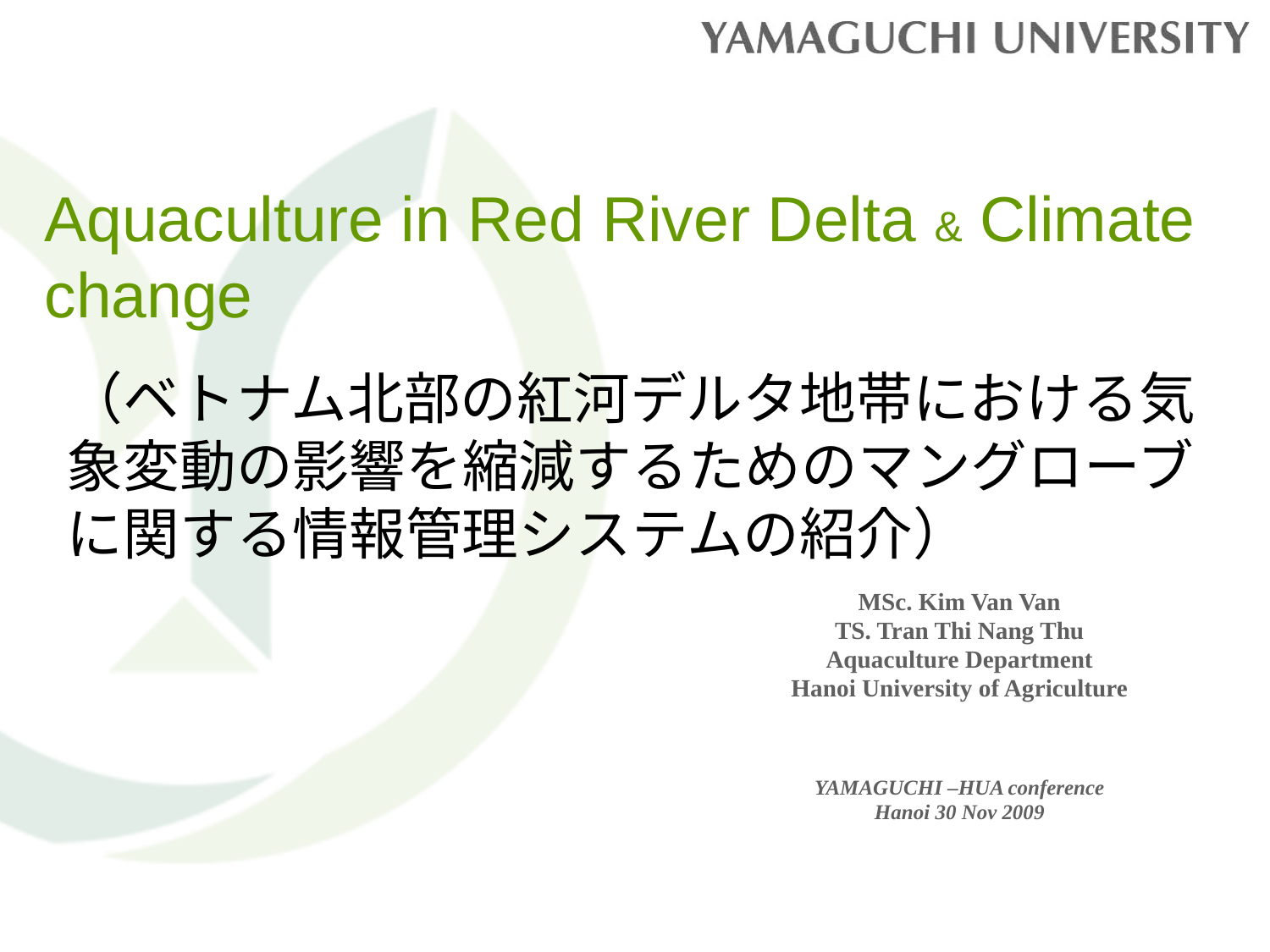

# Aquaculture in Red River Delta & Climate change
（ベトナム北部の紅河デルタ地帯における気象変動の影響を縮減するためのマングローブに関する情報管理システムの紹介）
MSc. Kim Van Van
TS. Tran Thi Nang Thu
Aquaculture Department
Hanoi University of Agriculture

YAMAGUCHI –HUA conference
Hanoi 30 Nov 2009